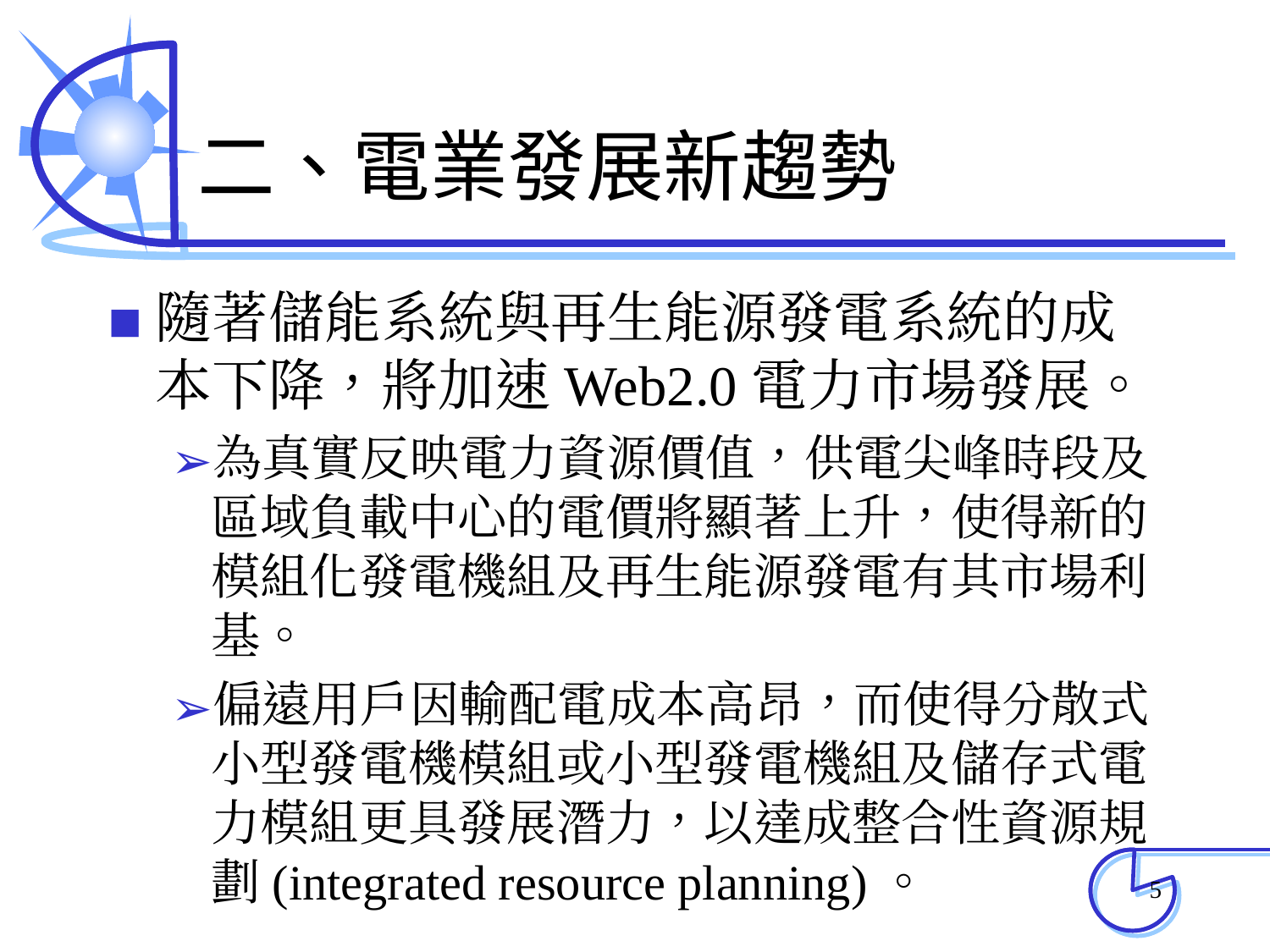

# 二、電業發展新趨勢
隨著儲能系統與再生能源發電系統的成本下降，將加速Web2.0電力市場發展。
為真實反映電力資源價值，供電尖峰時段及區域負載中心的電價將顯著上升，使得新的模組化發電機組及再生能源發電有其市場利基。
偏遠用戶因輸配電成本高昂，而使得分散式小型發電機模組或小型發電機組及儲存式電力模組更具發展潛力，以達成整合性資源規劃(integrated resource planning)。
5